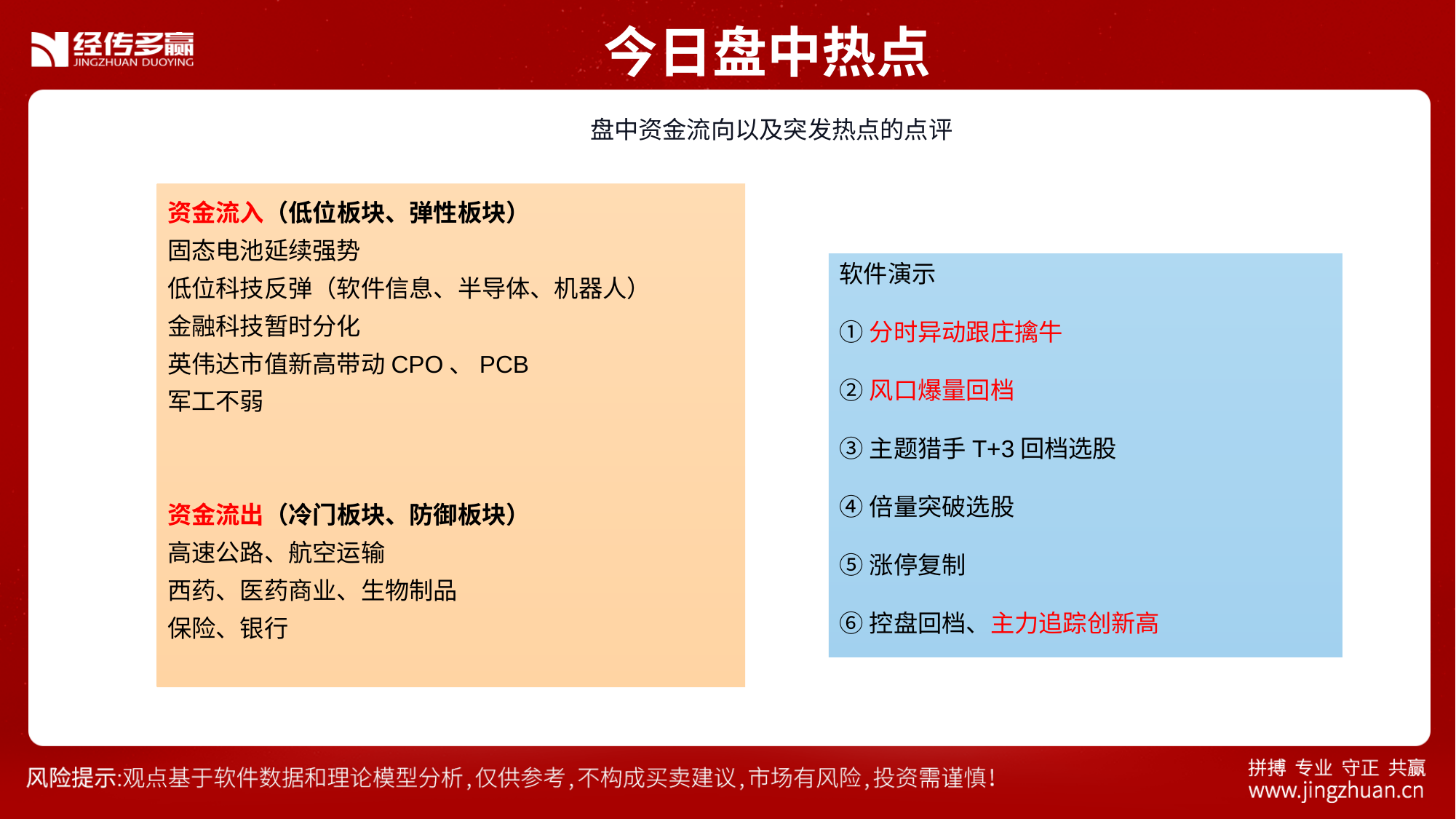

今日盘中热点
          盘中资金流向以及突发热点的点评

资金流入（低位板块、弹性板块）
固态电池延续强势
低位科技反弹（软件信息、半导体、机器人）
金融科技暂时分化
英伟达市值新高带动CPO、PCB
军工不弱

资金流出（冷门板块、防御板块）
高速公路、航空运输
西药、医药商业、生物制品
保险、银行
软件演示

①分时异动跟庄擒牛

②风口爆量回档

③主题猎手T+3回档选股

④倍量突破选股

⑤涨停复制

⑥控盘回档、主力追踪创新高